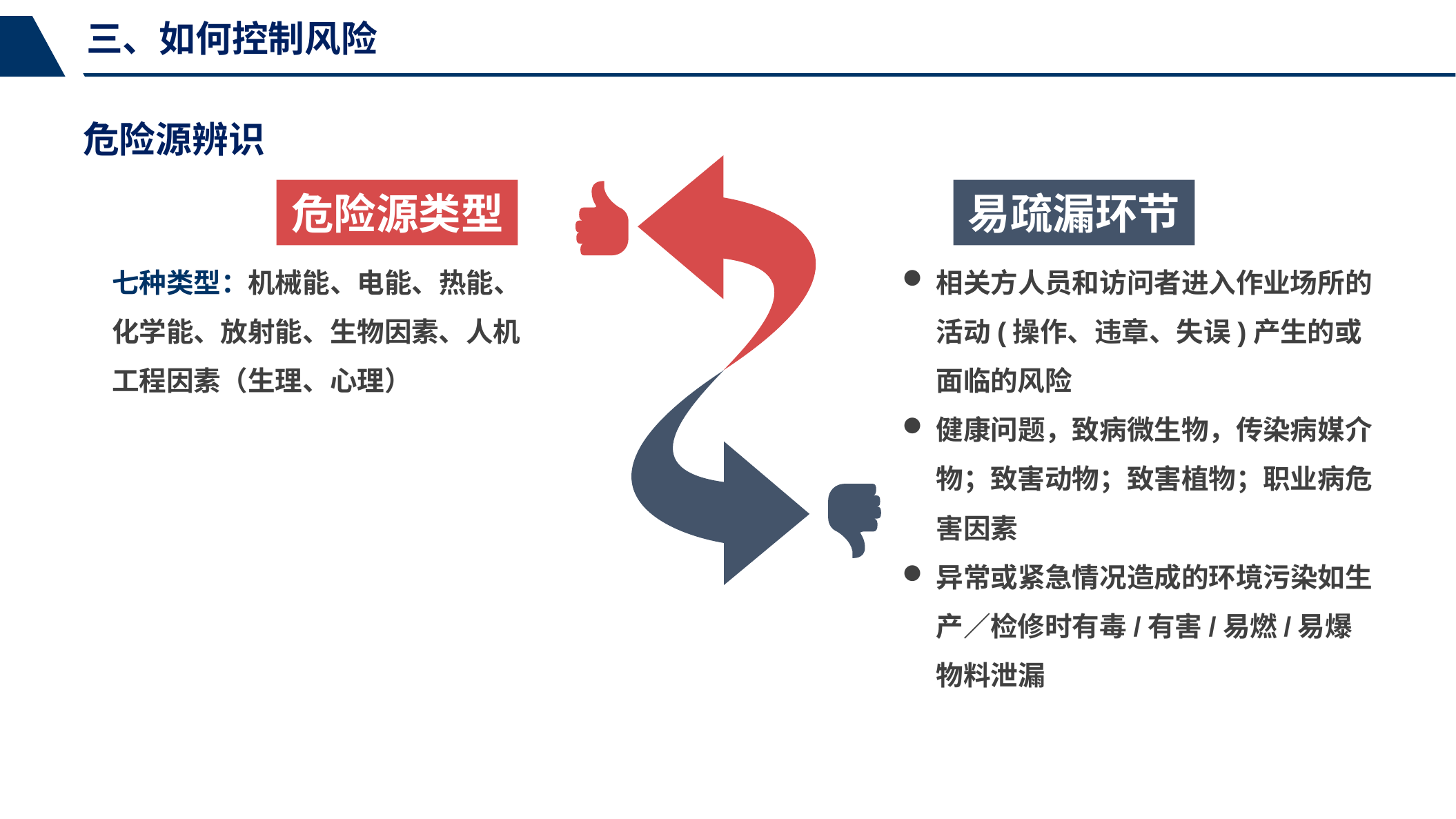

三、如何控制风险

危险源辨识

危险源类型

易疏漏环节
七种类型：机械能、电能、热能、化学能、放射能、生物因素、人机工程因素（生理、心理）
相关方人员和访问者进入作业场所的活动(操作、违章、失误)产生的或面临的风险
健康问题，致病微生物，传染病媒介物；致害动物；致害植物；职业病危害因素
异常或紧急情况造成的环境污染如生产／检修时有毒/有害/易燃/易爆物料泄漏